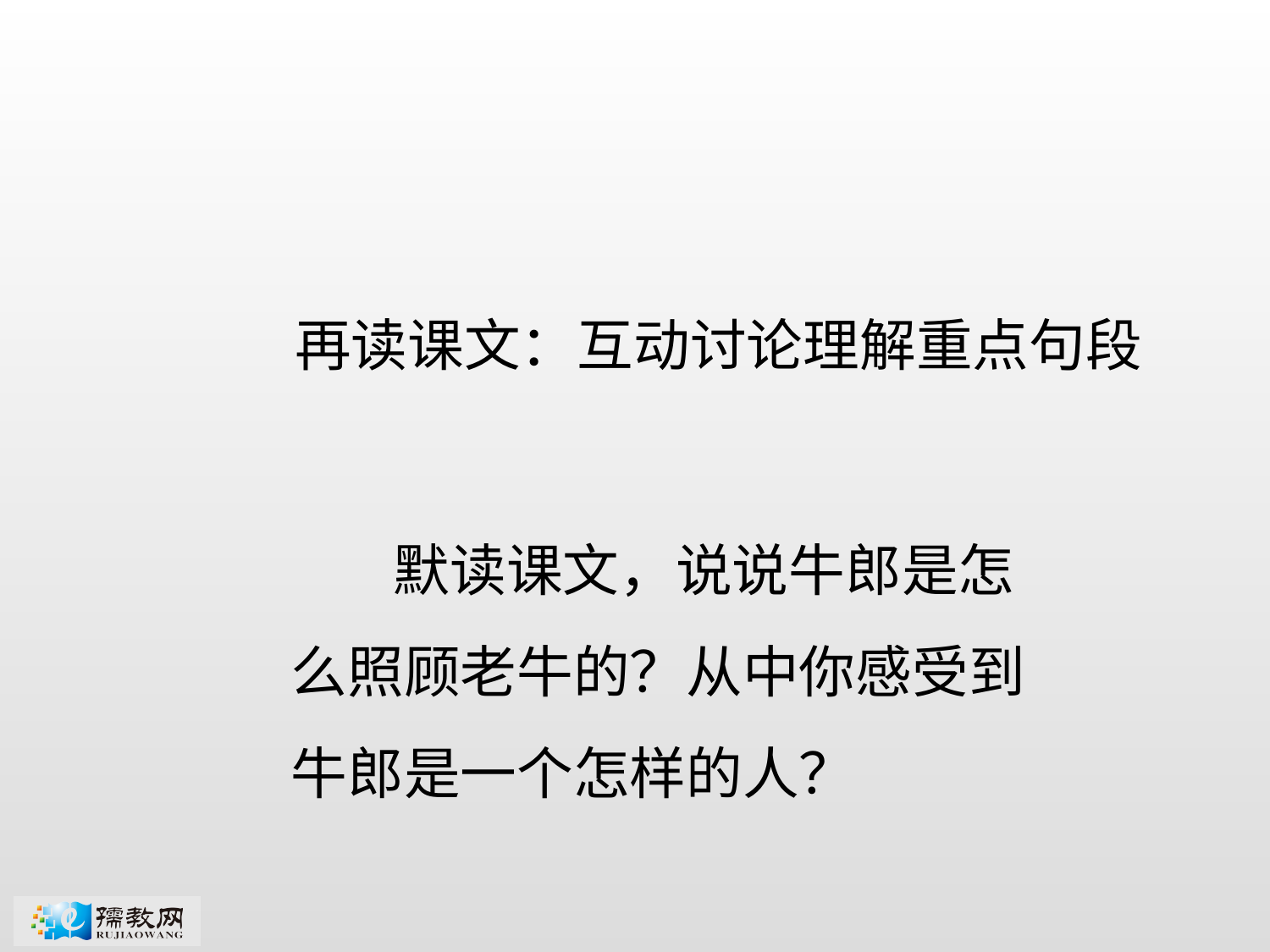

再读课文：互动讨论理解重点句段
       默读课文，说说牛郎是怎么照顾老牛的？从中你感受到牛郎是一个怎样的人？